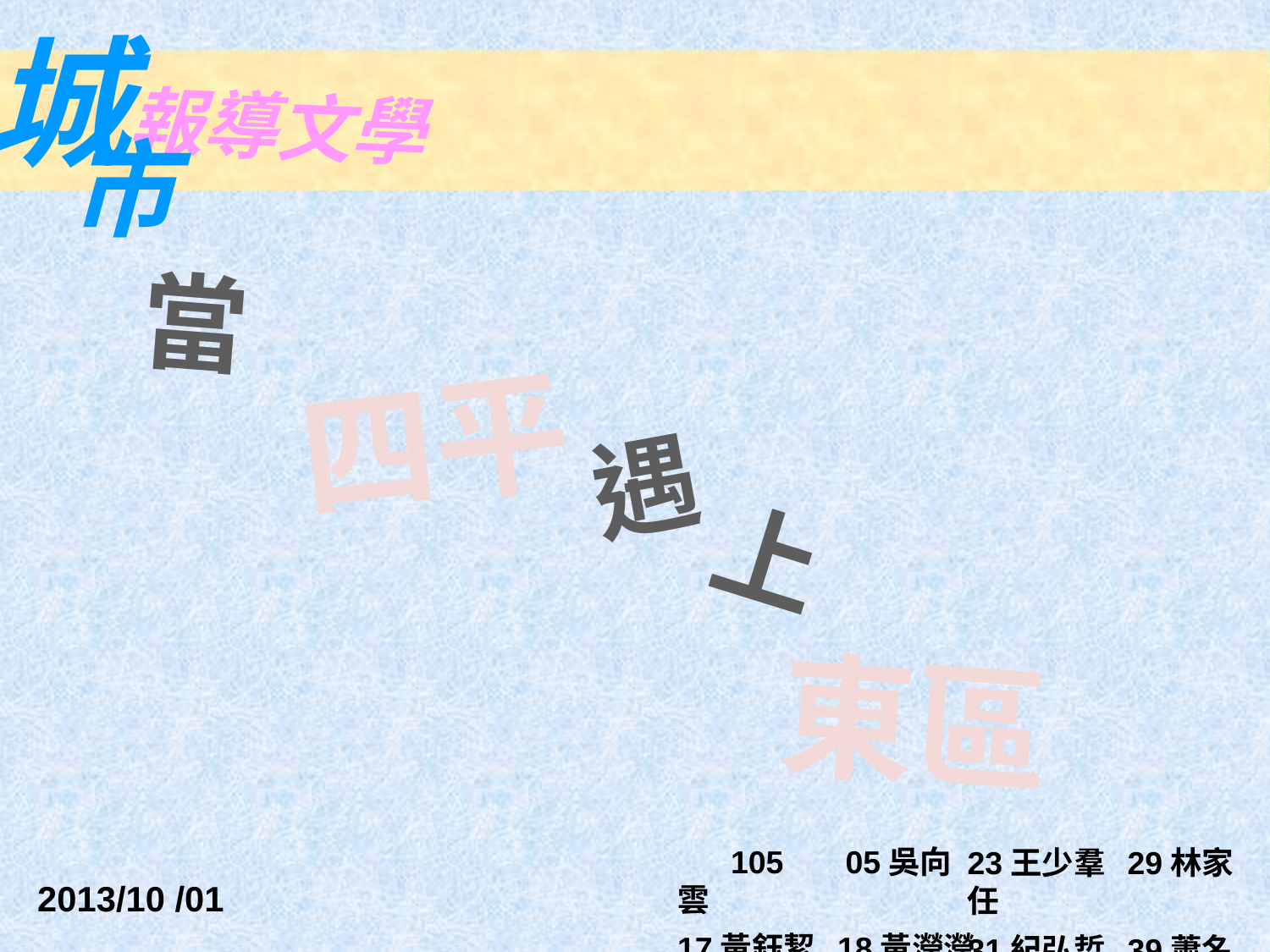

城

報導文學
市
當
# 四平
遇
上
   東區
      105       05吳向雲

17黃鈺絜  18黃瀅瀅
23王少羣  29林家任

31紀弘哲  39蕭名佑
2013/10 /01